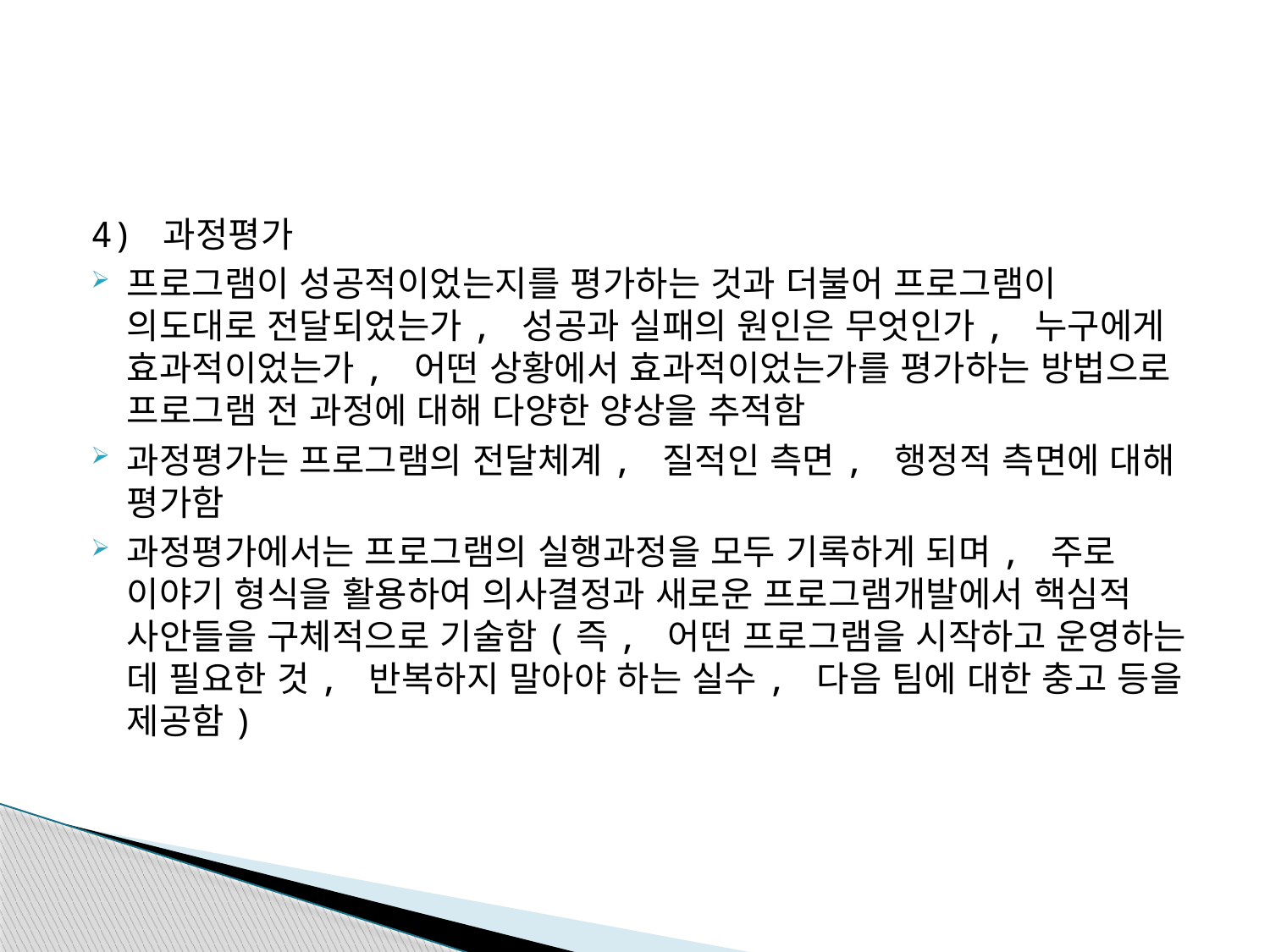

4) 과정평가
프로그램이 성공적이었는지를 평가하는 것과 더불어 프로그램이 의도대로 전달되었는가, 성공과 실패의 원인은 무엇인가, 누구에게 효과적이었는가, 어떤 상황에서 효과적이었는가를 평가하는 방법으로 프로그램 전 과정에 대해 다양한 양상을 추적함
과정평가는 프로그램의 전달체계, 질적인 측면, 행정적 측면에 대해 평가함
과정평가에서는 프로그램의 실행과정을 모두 기록하게 되며, 주로 이야기 형식을 활용하여 의사결정과 새로운 프로그램개발에서 핵심적 사안들을 구체적으로 기술함(즉, 어떤 프로그램을 시작하고 운영하는 데 필요한 것, 반복하지 말아야 하는 실수, 다음 팀에 대한 충고 등을 제공함)